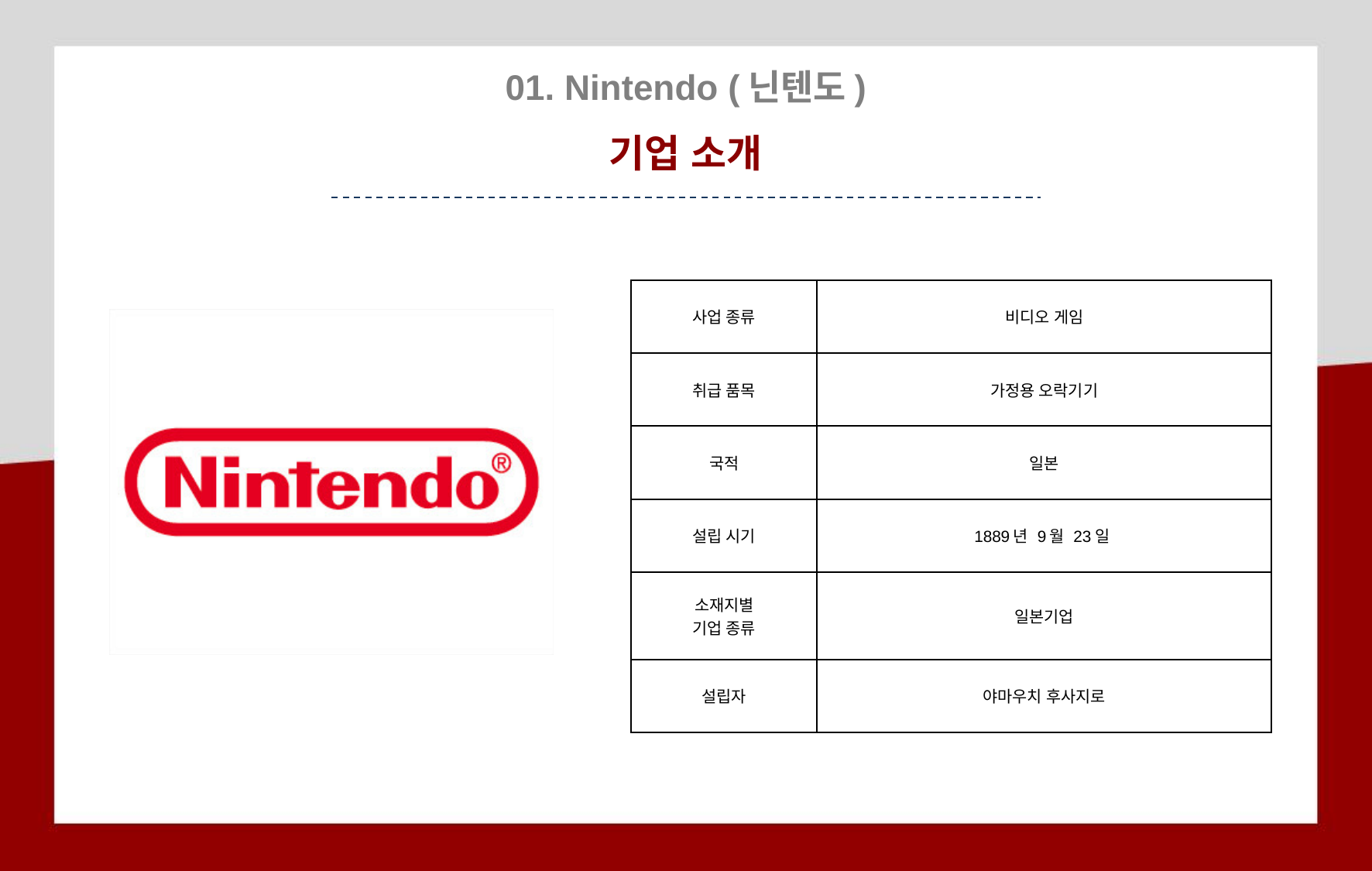

01. Nintendo (닌텐도)
기업 소개
| 사업 종류 | 비디오 게임 |
| --- | --- |
| 취급 품목 | 가정용 오락기기 |
| 국적 | 일본 |
| 설립 시기 | 1889년 9월 23일 |
| 소재지별 기업 종류 | 일본기업 |
| 설립자 | 야마우치 후사지로 |